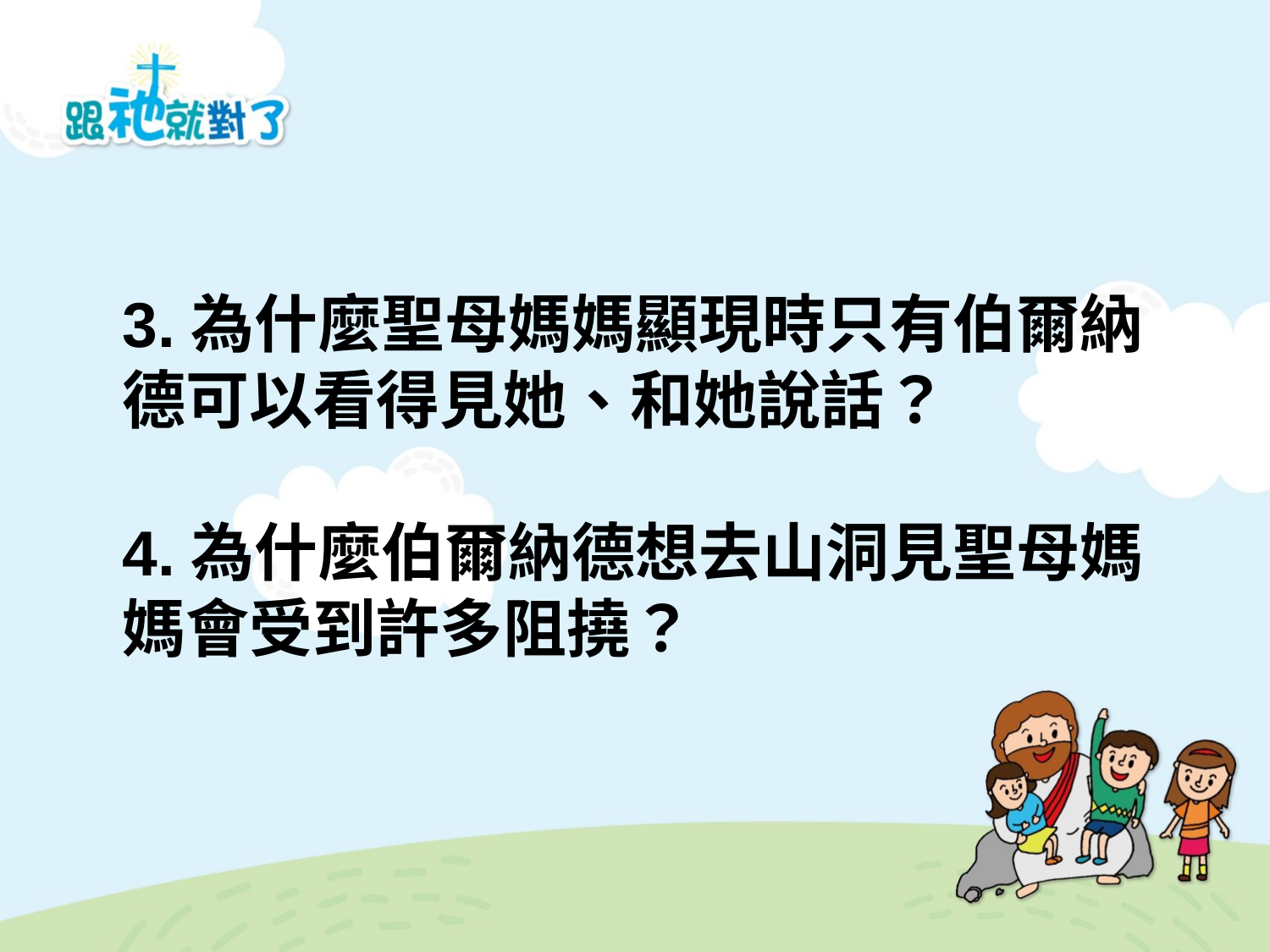

3.為什麼聖母媽媽顯現時只有伯爾納德可以看得見她、和她說話？

4.為什麼伯爾納德想去山洞見聖母媽媽會受到許多阻撓？